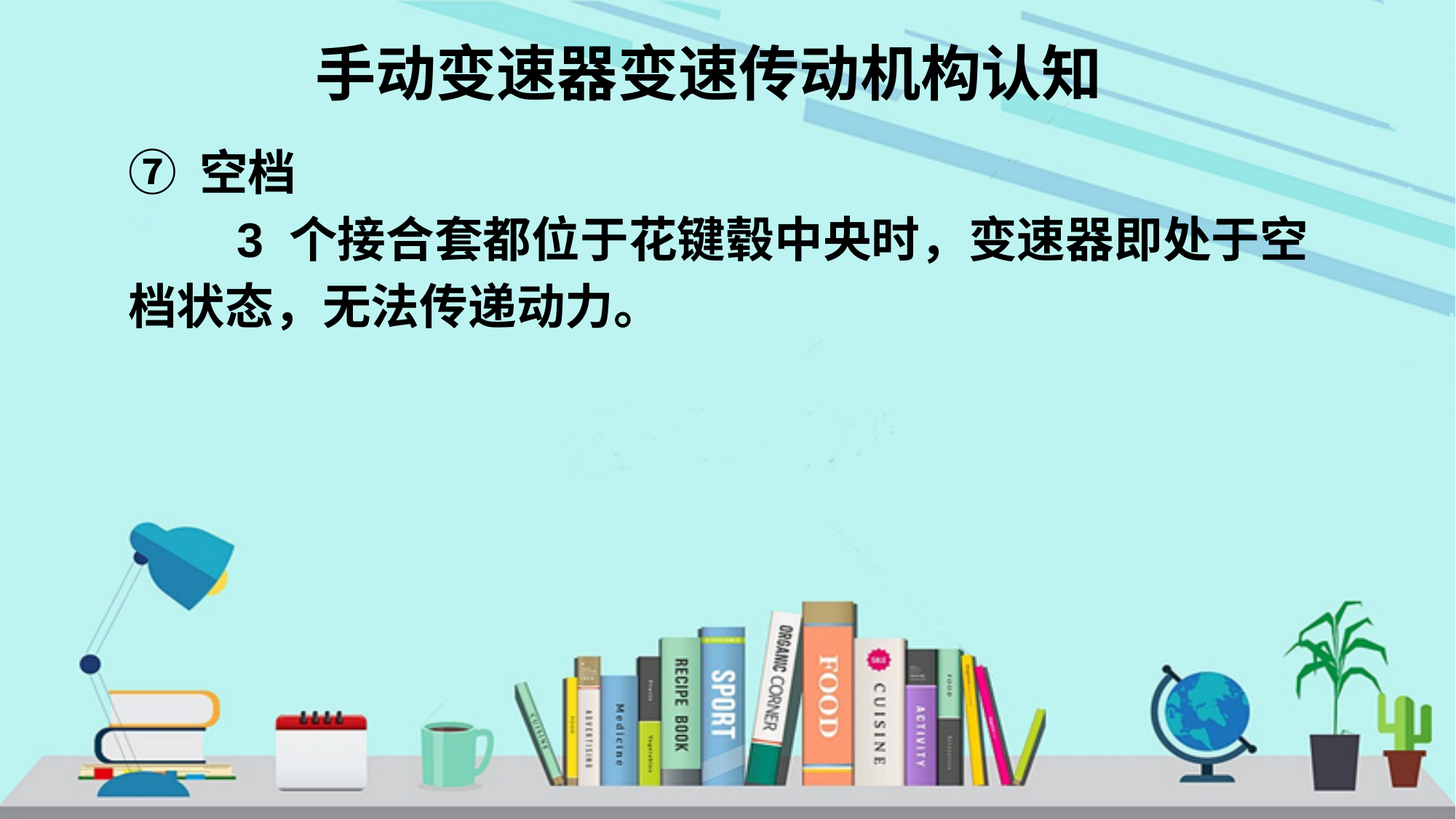

# 手动变速器变速传动机构认知
⑦ 空档
　　3 个接合套都位于花键毂中央时，变速器即处于空档状态，无法传递动力。